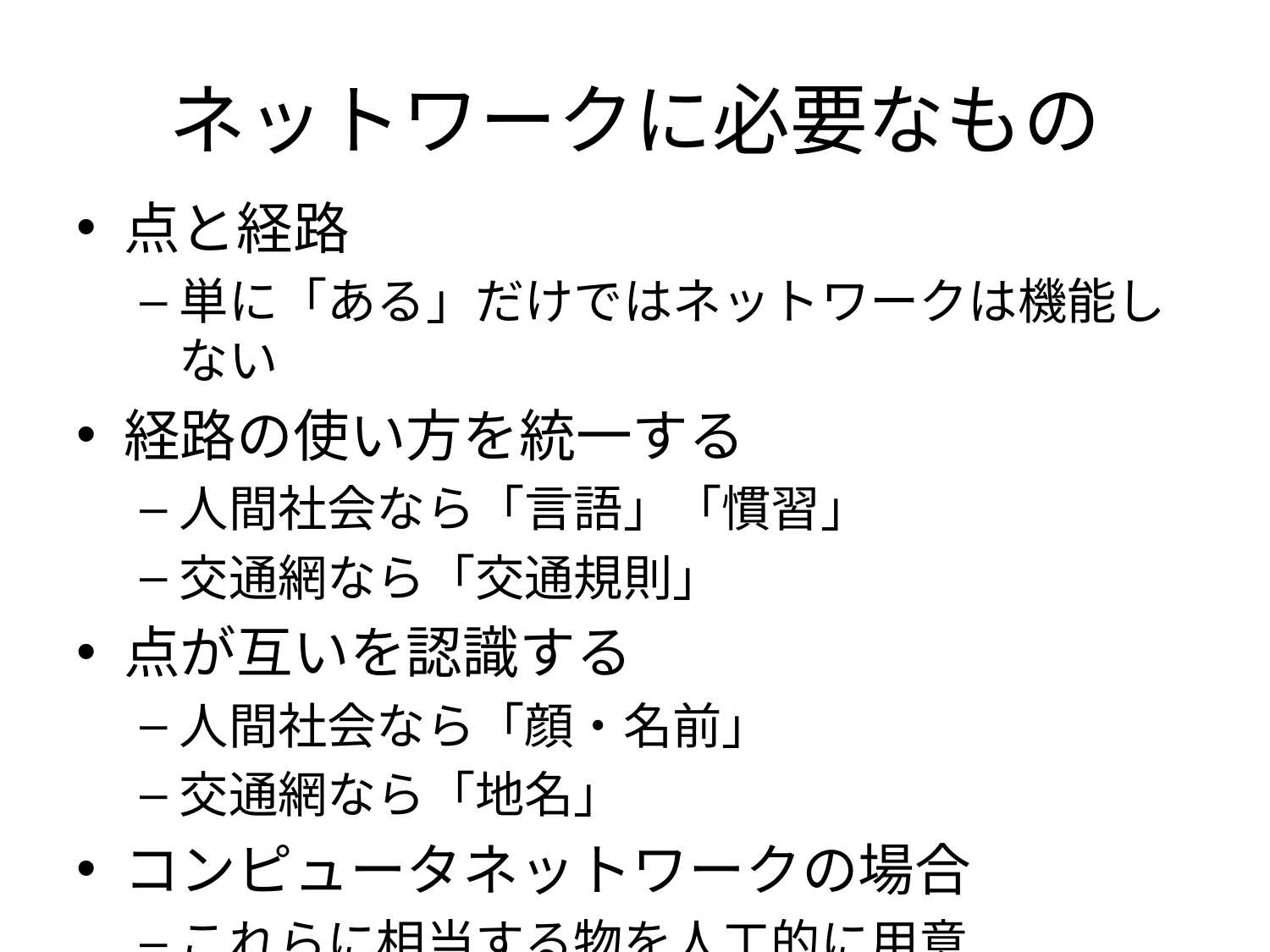

# ネットワークに必要なもの
点と経路
単に「ある」だけではネットワークは機能しない
経路の使い方を統一する
人間社会なら「言語」「慣習」
交通網なら「交通規則」
点が互いを認識する
人間社会なら「顔・名前」
交通網なら「地名」
コンピュータネットワークの場合
これらに相当する物を人工的に用意